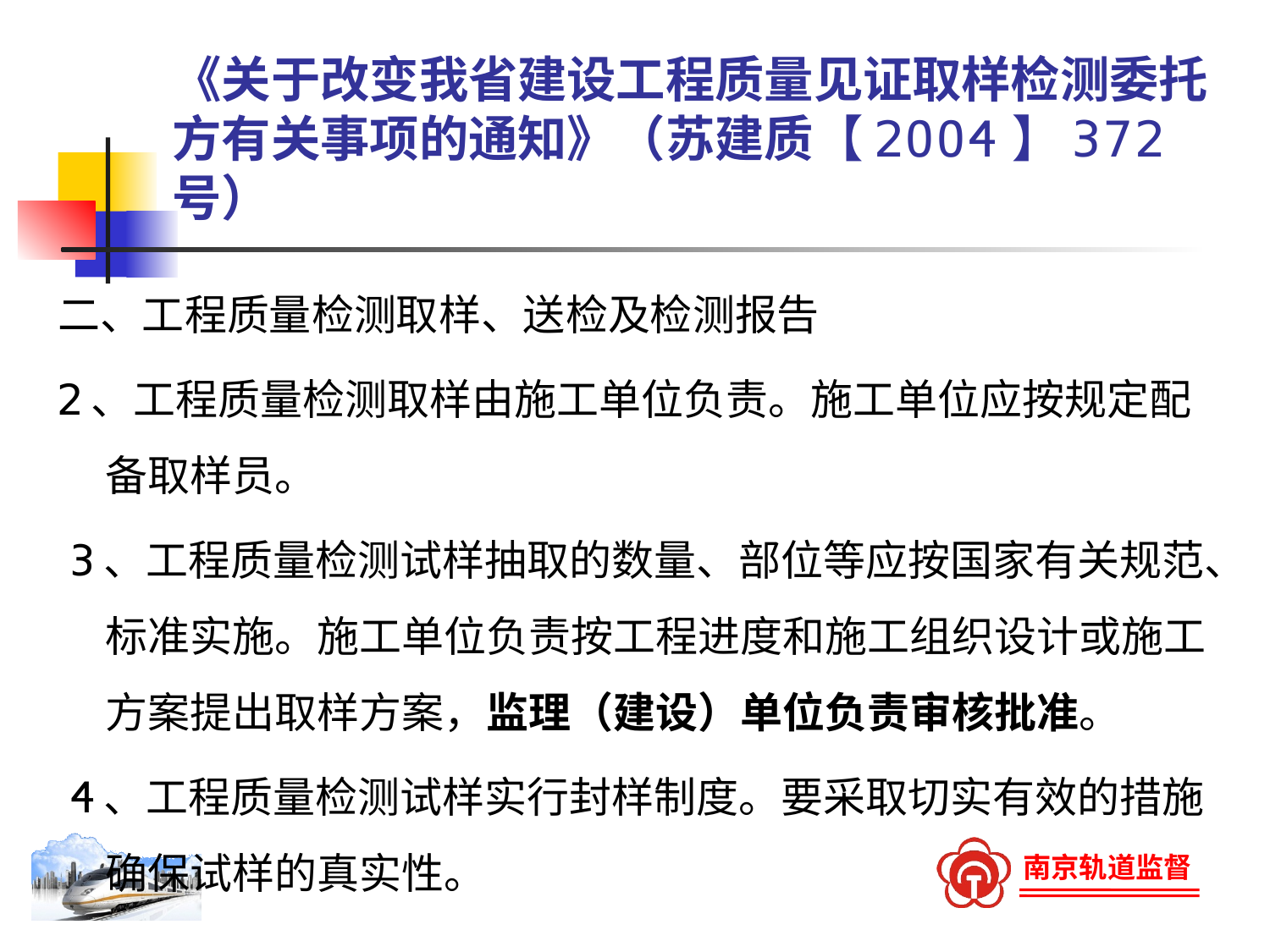

# 《关于改变我省建设工程质量见证取样检测委托方有关事项的通知》（苏建质【2004】372号）
二、工程质量检测取样、送检及检测报告
2、工程质量检测取样由施工单位负责。施工单位应按规定配备取样员。
 3、工程质量检测试样抽取的数量、部位等应按国家有关规范、标准实施。施工单位负责按工程进度和施工组织设计或施工方案提出取样方案，监理（建设）单位负责审核批准。
 4、工程质量检测试样实行封样制度。要采取切实有效的措施确保试样的真实性。